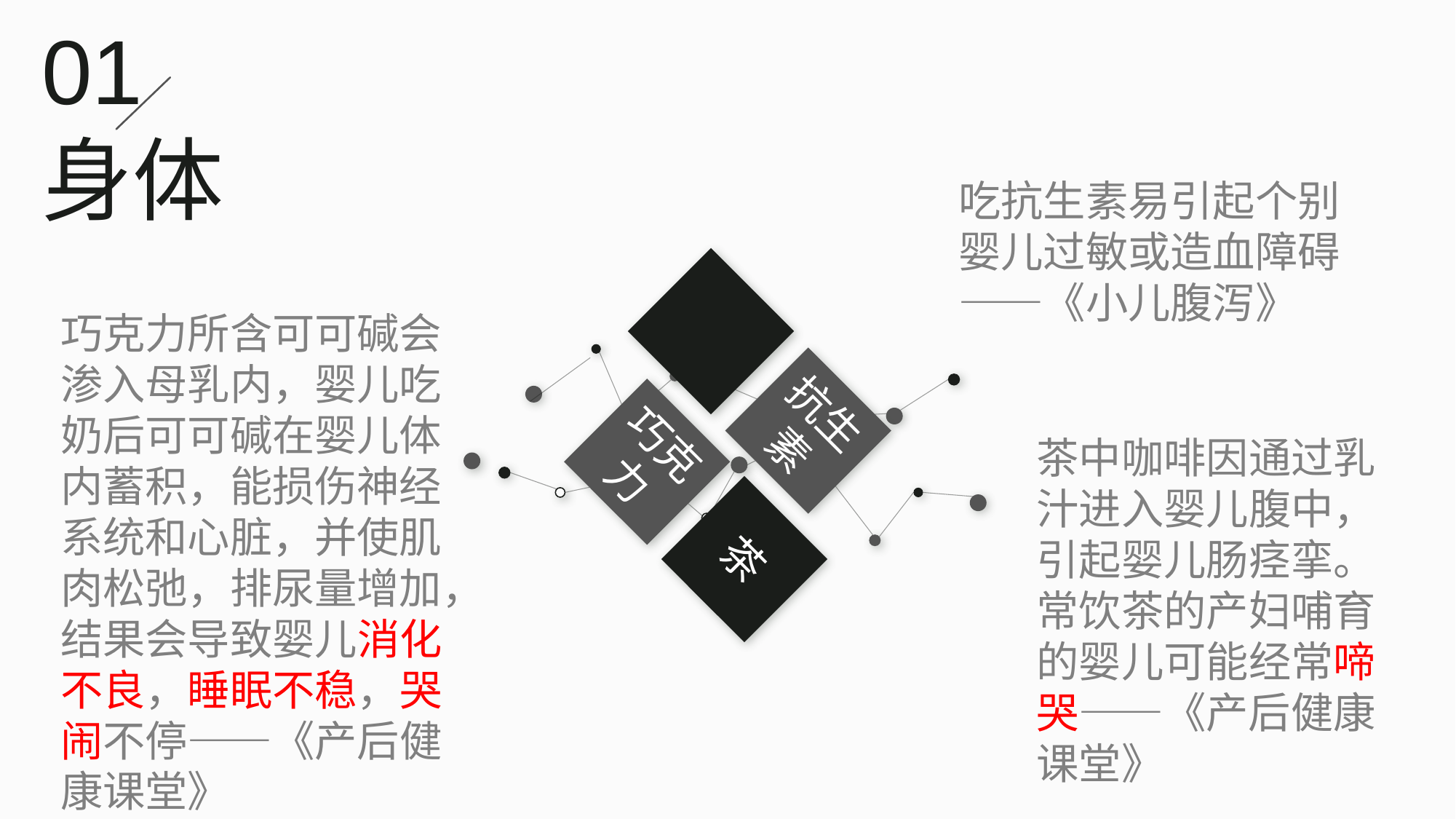

01
身体
吃抗生素易引起个别婴儿过敏或造血障碍——《小儿腹泻》

巧克力所含可可碱会渗入母乳内，婴儿吃奶后可可碱在婴儿体内蓄积，能损伤神经系统和心脏，并使肌肉松弛，排尿量增加，结果会导致婴儿消化不良，睡眠不稳，哭闹不停——《产后健康课堂》

抗生素

巧克力

茶中咖啡因通过乳汁进入婴儿腹中，引起婴儿肠痉挛。常饮茶的产妇哺育的婴儿可能经常啼哭——《产后健康课堂》

茶